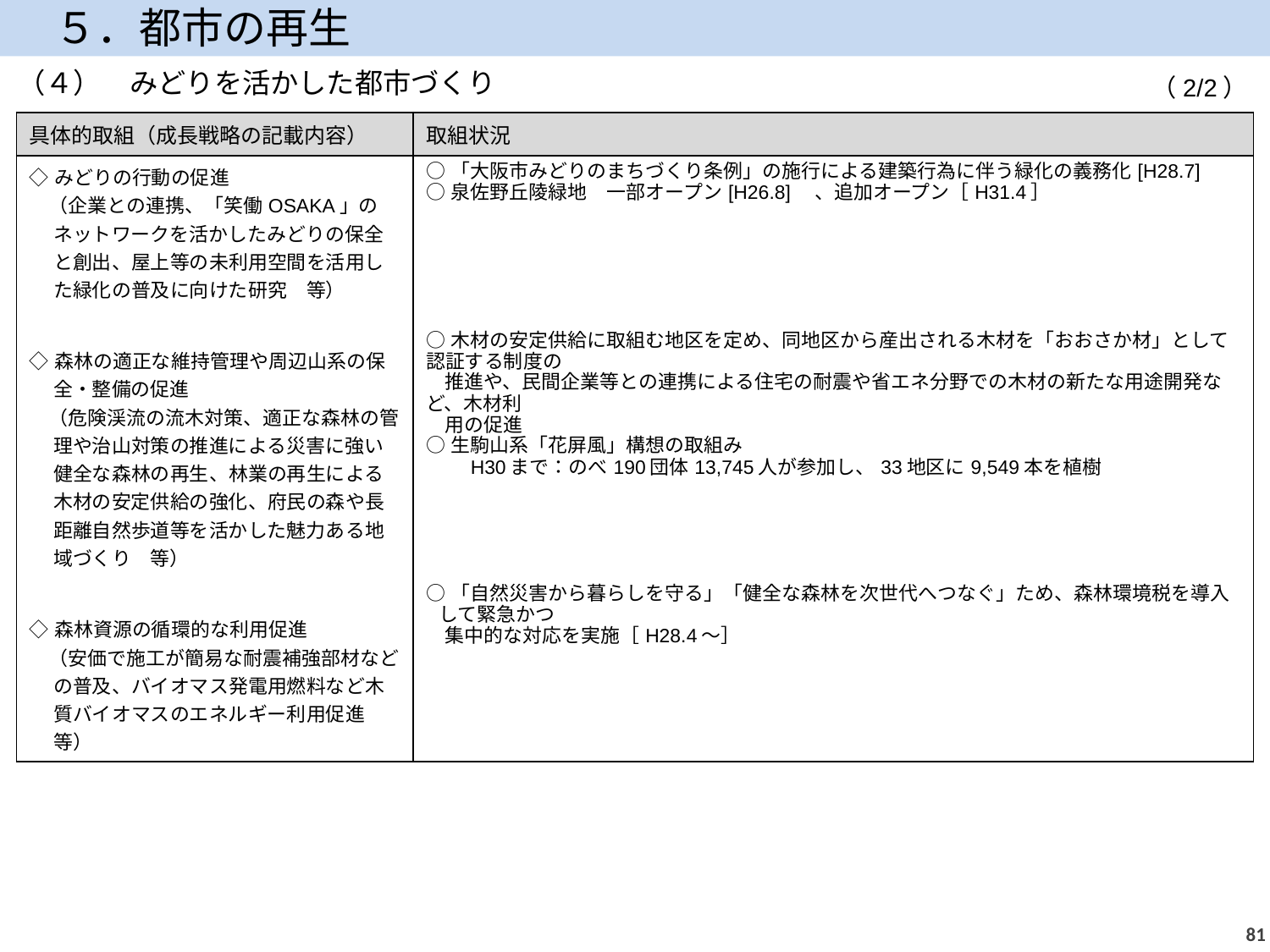

５．都市の再生
（４）　みどりを活かした都市づくり
（2/2）
| 具体的取組（成長戦略の記載内容） | 取組状況 |
| --- | --- |
| ◇みどりの行動の促進 　（企業との連携、「笑働OSAKA」のネットワークを活かしたみどりの保全と創出、屋上等の未利用空間を活用した緑化の普及に向けた研究　等） ◇森林の適正な維持管理や周辺山系の保全・整備の促進 　（危険渓流の流木対策、適正な森林の管理や治山対策の推進による災害に強い健全な森林の再生、林業の再生による木材の安定供給の強化、府民の森や長距離自然歩道等を活かした魅力ある地域づくり　等） ◇森林資源の循環的な利用促進 　（安価で施工が簡易な耐震補強部材などの普及、バイオマス発電用燃料など木質バイオマスのエネルギー利用促進　等） | ○「大阪市みどりのまちづくり条例」の施行による建築行為に伴う緑化の義務化[H28.7] ○泉佐野丘陵緑地　一部オープン[H26.8]　、追加オープン［H31.4］ ○木材の安定供給に取組む地区を定め、同地区から産出される木材を「おおさか材」として認証する制度の 推進や、民間企業等との連携による住宅の耐震や省エネ分野での木材の新たな用途開発など、木材利 用の促進 ○生駒山系「花屏風」構想の取組み 　　H30まで：のべ190団体13,745人が参加し、33地区に9,549本を植樹 ○「自然災害から暮らしを守る」「健全な森林を次世代へつなぐ」ため、森林環境税を導入して緊急かつ 集中的な対応を実施［H28.4～］ |
81